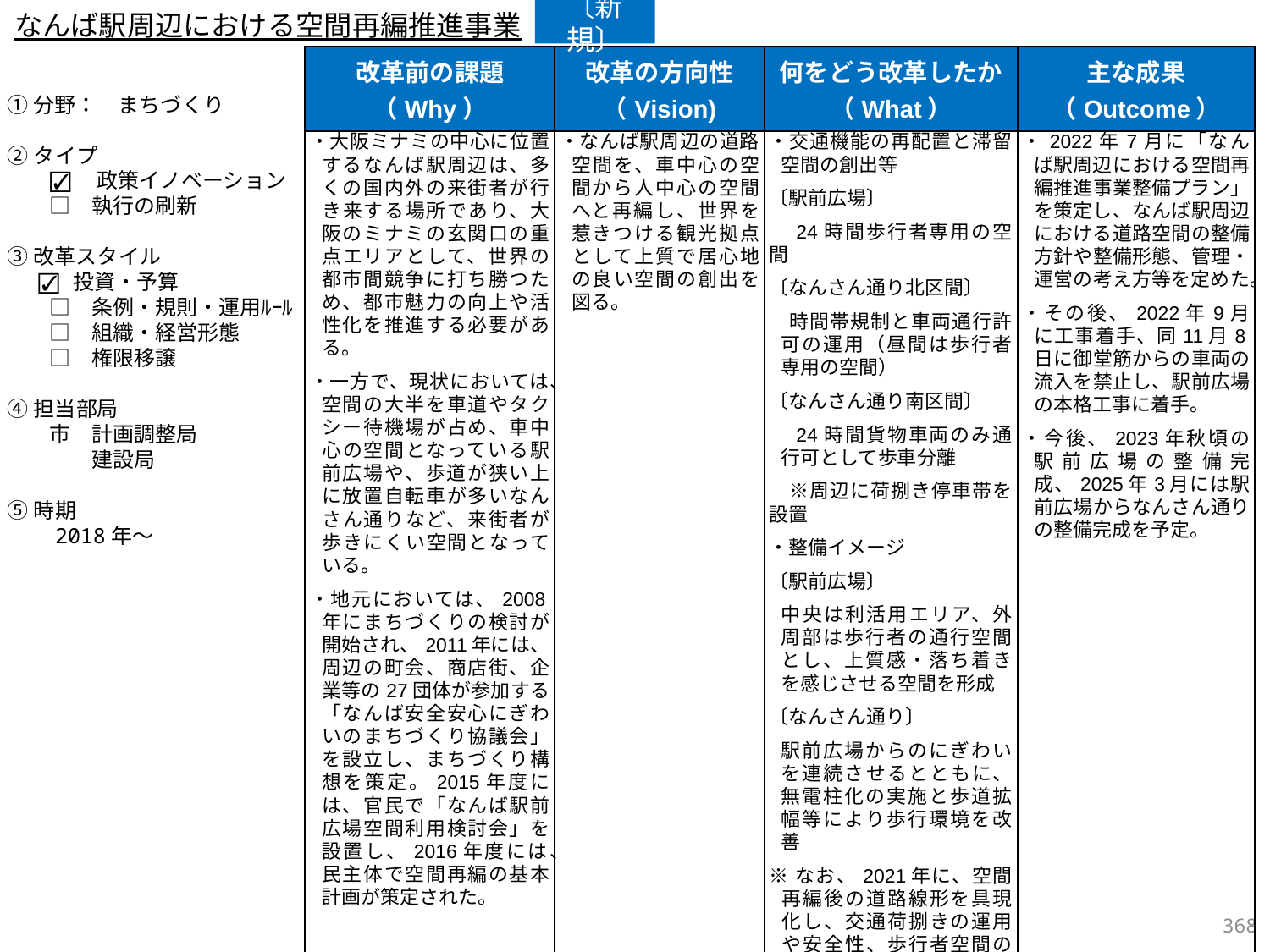

〔新規〕
なんば駅周辺における空間再編推進事業
| 改革前の課題 （Why） | 改革の方向性 （Vision) | 何をどう改革したか （What） | 主な成果 （Outcome） |
| --- | --- | --- | --- |
| ・大阪ミナミの中心に位置するなんば駅周辺は、多くの国内外の来街者が行き来する場所であり、大阪のミナミの玄関口の重点エリアとして、世界の都市間競争に打ち勝つため、都市魅力の向上や活性化を推進する必要がある。 ・一方で、現状においては、空間の大半を車道やタクシー待機場が占め、車中心の空間となっている駅前広場や、歩道が狭い上に放置自転車が多いなんさん通りなど、来街者が歩きにくい空間となっている。 ・地元においては、2008年にまちづくりの検討が開始され、2011年には、周辺の町会、商店街、企業等の27団体が参加する「なんば安全安心にぎわいのまちづくり協議会」を設立し、まちづくり構想を策定。2015年度には、官民で「なんば駅前広場空間利用検討会」を設置し、2016年度には、民主体で空間再編の基本計画が策定された。 | ・なんば駅周辺の道路空間を、車中心の空間から人中心の空間へと再編し、世界を惹きつける観光拠点として上質で居心地の良い空間の創出を図る。 | ・交通機能の再配置と滞留空間の創出等 〔駅前広場〕 　24時間歩行者専用の空間 〔なんさん通り北区間〕 　時間帯規制と車両通行許可の運用（昼間は歩行者専用の空間） 〔なんさん通り南区間〕 　24時間貨物車両のみ通行可として歩車分離 　※周辺に荷捌き停車帯を設置 ・整備イメージ 〔駅前広場〕 中央は利活用エリア、外周部は歩行者の通行空間とし、上質感・落ち着きを感じさせる空間を形成 〔なんさん通り〕 駅前広場からのにぎわいを連続させるとともに、無電柱化の実施と歩道拡幅等により歩行環境を改善 ※なお、2021年に、空間再編後の道路線形を具現化し、交通荷捌きの運用や安全性、歩行者空間の利活用を検証する社会実験を実施。 | ・2022年7月に「なんば駅周辺における空間再編推進事業整備プラン」を策定し、なんば駅周辺における道路空間の整備方針や整備形態、管理・運営の考え方等を定めた。 ・その後、2022年9月に工事着手、同11月8日に御堂筋からの車両の流入を禁止し、駅前広場の本格工事に着手。 ・今後、2023年秋頃の駅前広場の整備完成、2025年3月には駅前広場からなんさん通りの整備完成を予定。 |
①分野：　まちづくり

②タイプ
　　☑ 　政策イノベーション
　　□　執行の刷新

③改革スタイル
　  ☑   投資・予算
　　□　条例・規則・運用ﾙｰﾙ
　　□　組織・経営形態
　　□　権限移譲

④担当部局
　　市　計画調整局
　　　　建設局

⑤時期
　　2018年～
368